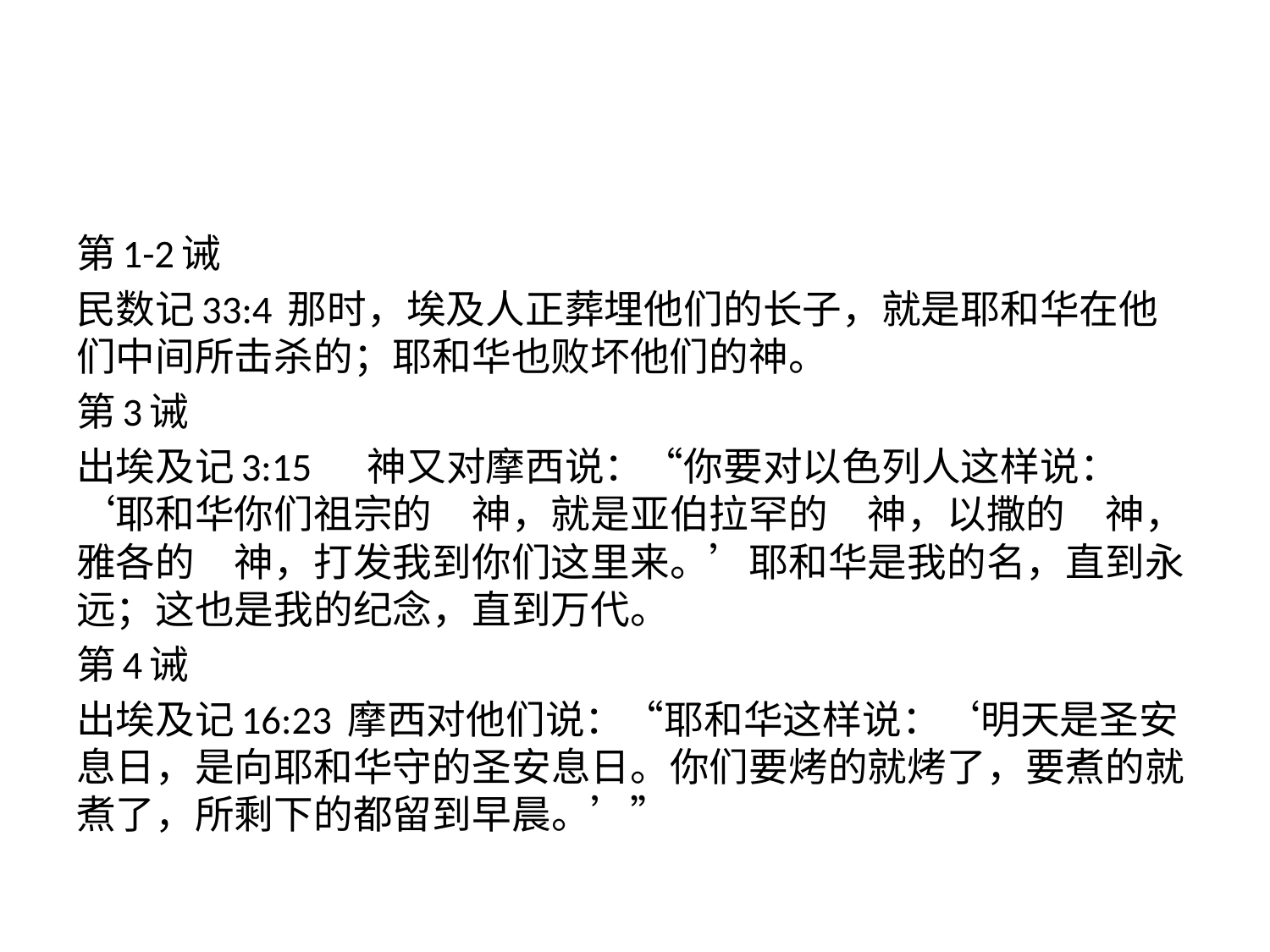

#
第1-2诫
民数记33:4 那时，埃及人正葬埋他们的长子，就是耶和华在他们中间所击杀的；耶和华也败坏他们的神。
第3诫
出埃及记3:15 　神又对摩西说：“你要对以色列人这样说：‘耶和华你们祖宗的　神，就是亚伯拉罕的　神，以撒的　神，雅各的　神，打发我到你们这里来。’耶和华是我的名，直到永远；这也是我的纪念，直到万代。
第4诫
出埃及记16:23 摩西对他们说：“耶和华这样说：‘明天是圣安息日，是向耶和华守的圣安息日。你们要烤的就烤了，要煮的就煮了，所剩下的都留到早晨。’”